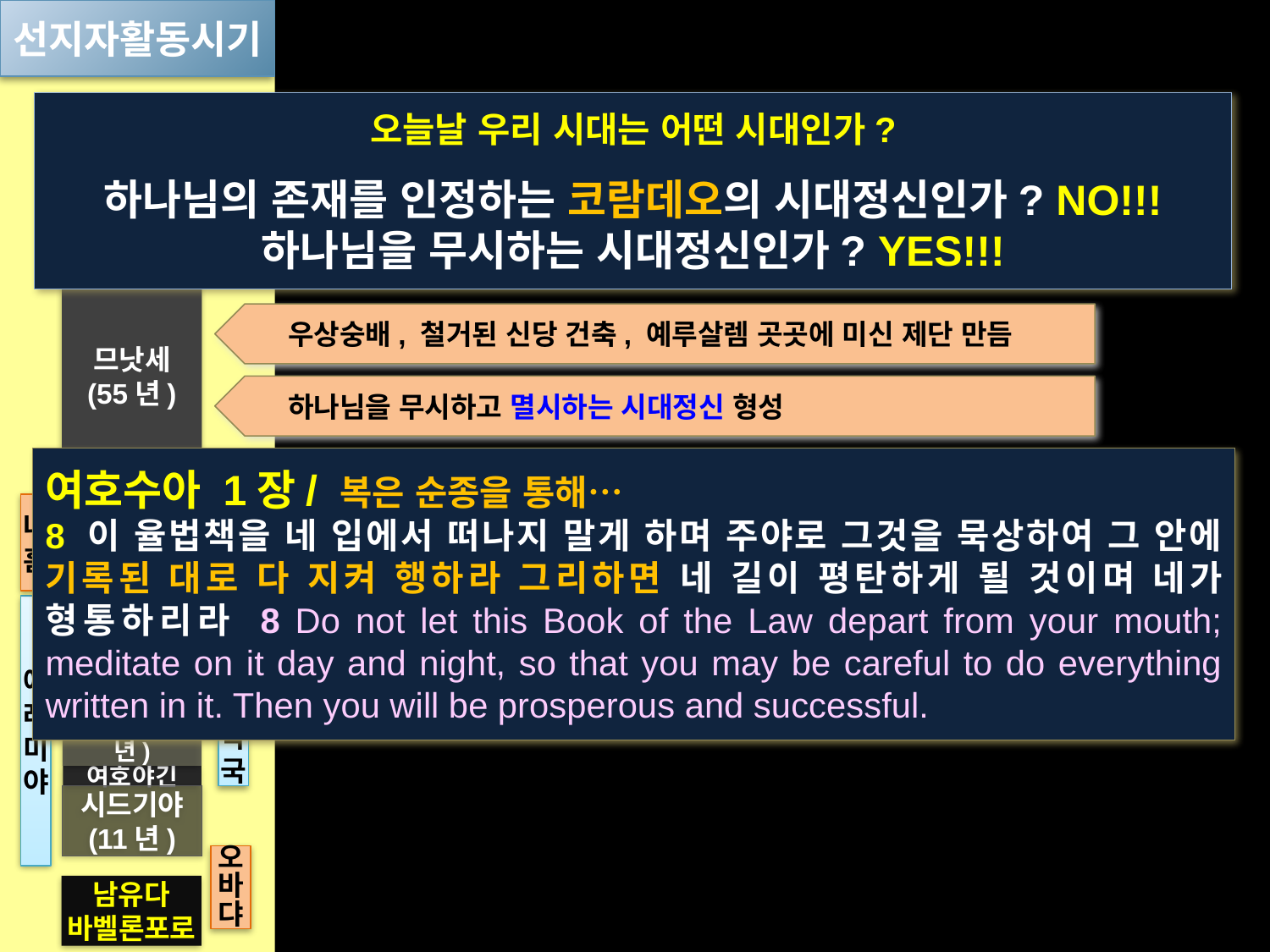

선지자활동시기

오늘날 우리 시대는 어떤 시대인가?

하나님의 존재를 인정하는 코람데오의 시대정신인가? NO!!!
하나님을 무시하는 시대정신인가? YES!!!
히스기야
(29년)
     우상타파, 신당 철거
므낫세
(55년)
     우상숭배, 철거된 신당 건축, 예루살렘 곳곳에 미신 제단 만듬
     하나님을 무시하고 멸시하는 시대정신 형성
여호수아 1장/ 복은 순종을 통해…
8 이 율법책을 네 입에서 떠나지 말게 하며 주야로 그것을 묵상하여 그 안에 기록된 대로 다 지켜 행하라 그리하면 네 길이 평탄하게 될 것이며 네가 형통하리라 8 Do not let this Book of the Law depart from your mouth; meditate on it day and night, so that you may be careful to do everything written in it. Then you will be prosperous and successful.
나훔
아몬 (2)
요시야
(31년)
스바냐
예레미야
여호아하스
하박국
여호야김 (11년)
여호야긴
시드기야
(11년)
오바댜
남유다
바벨론포로